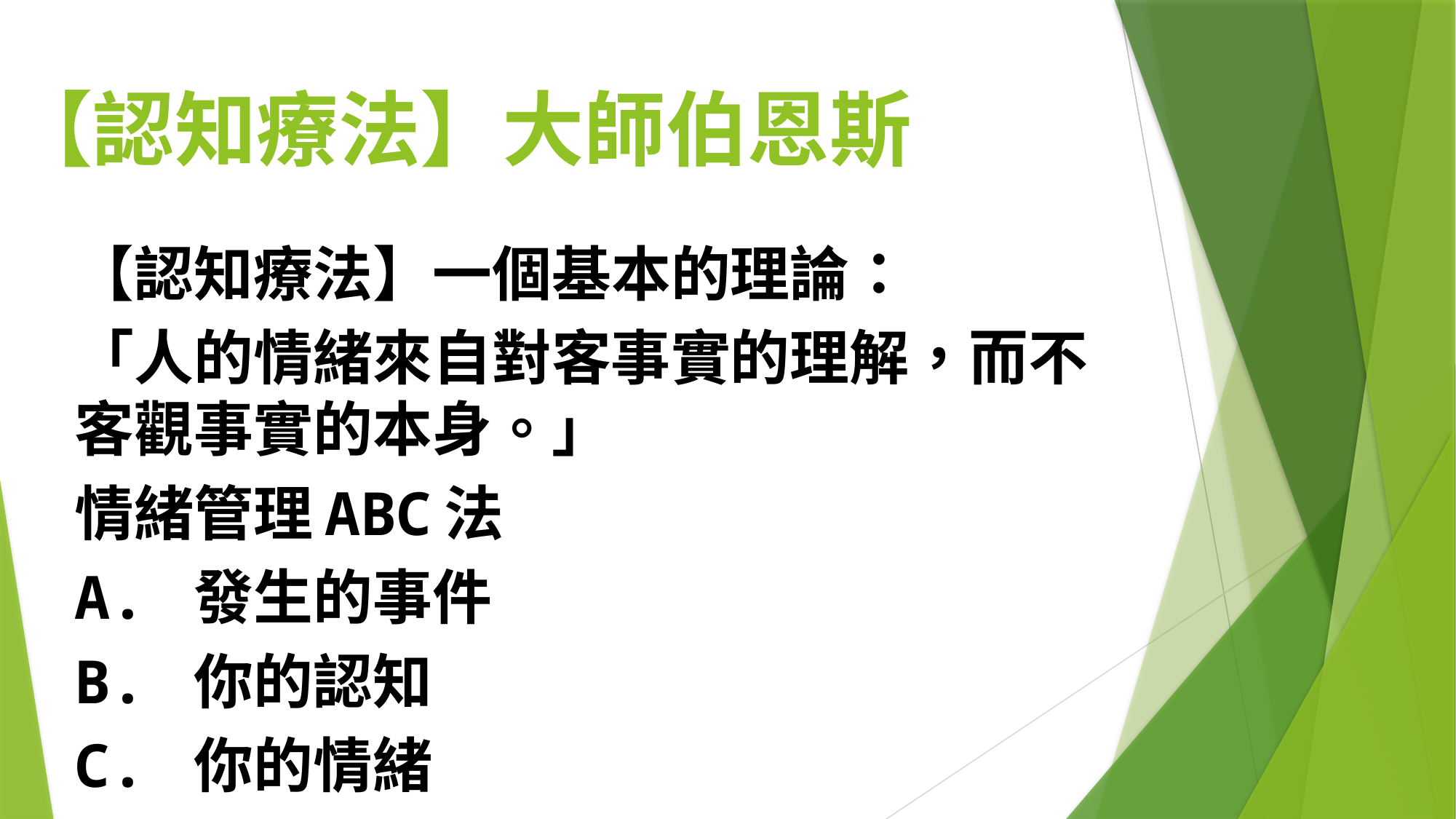

# 【認知療法】大師伯恩斯
【認知療法】一個基本的理論：
「人的情緒來自對客事實的理解，而不客觀事實的本身。」
情緒管理ABC法
A. 發生的事件
B. 你的認知
C. 你的情緒